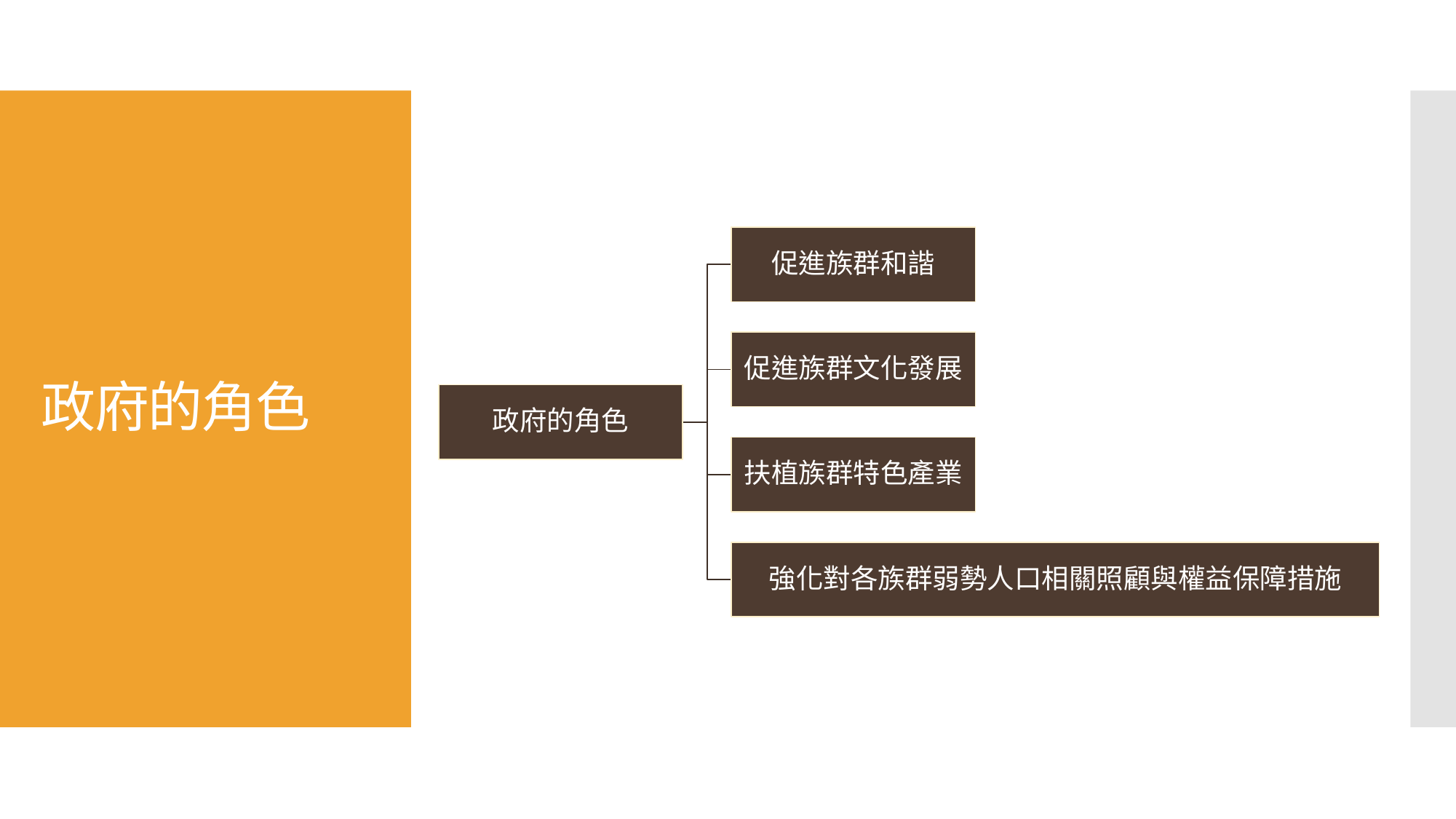

政府的角色
促進族群和諧
促進族群文化發展
扶植族群特色產業
強化對各族群弱勢人口相關照顧與權益保障措施
# 政府的角色